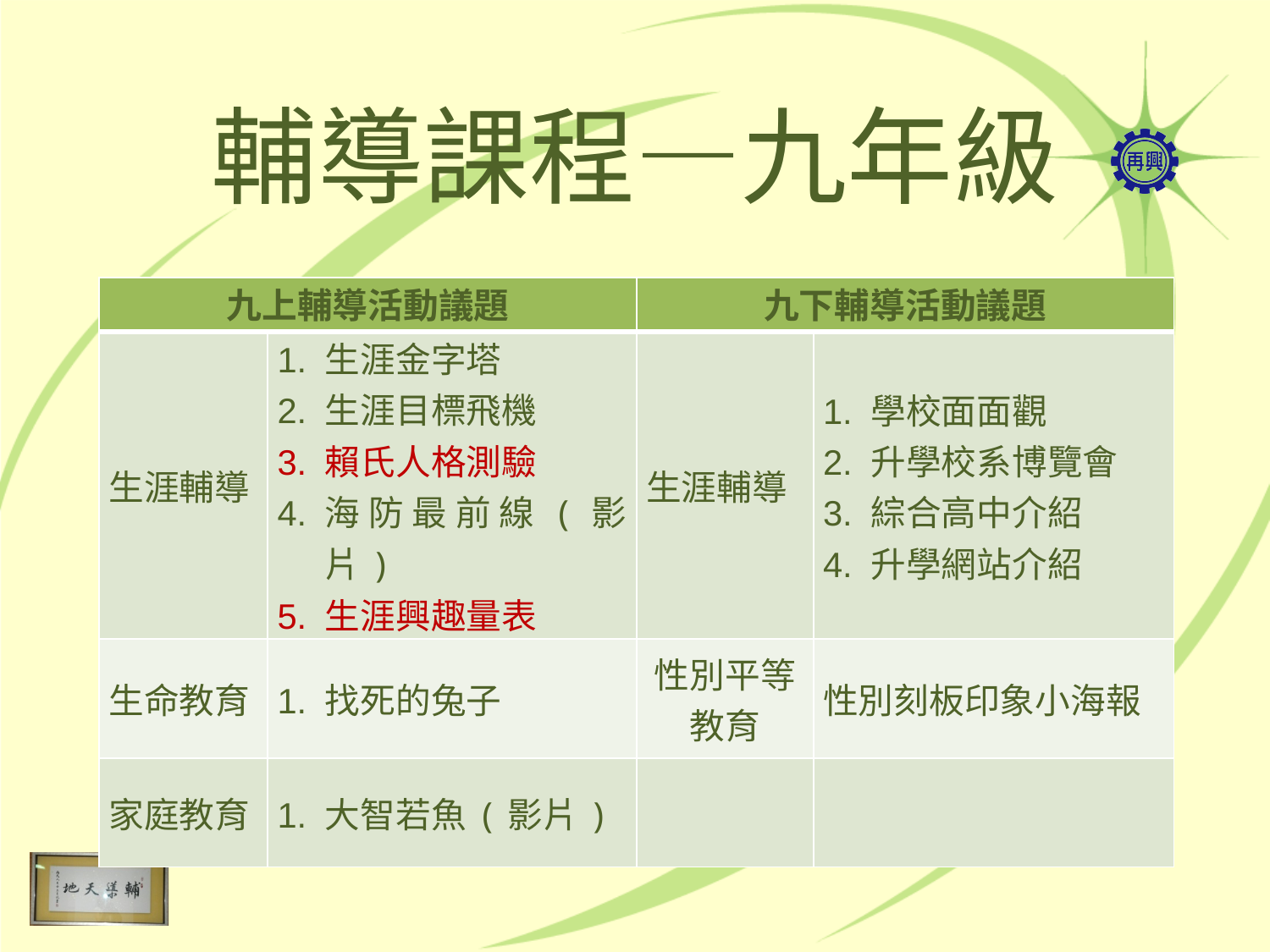

# 輔導課程—九年級

| 九上輔導活動議題 |  | 九下輔導活動議題 |  |
| --- | --- | --- | --- |
| 生涯輔導 | 生涯金字塔 生涯目標飛機 賴氏人格測驗 海防最前線(影片) 生涯興趣量表 | 生涯輔導 | 學校面面觀 升學校系博覽會 綜合高中介紹 升學網站介紹 |
| 生命教育 | 找死的兔子 | 性別平等教育 | 性別刻板印象小海報 |
| 家庭教育 | 大智若魚(影片) |  |  |